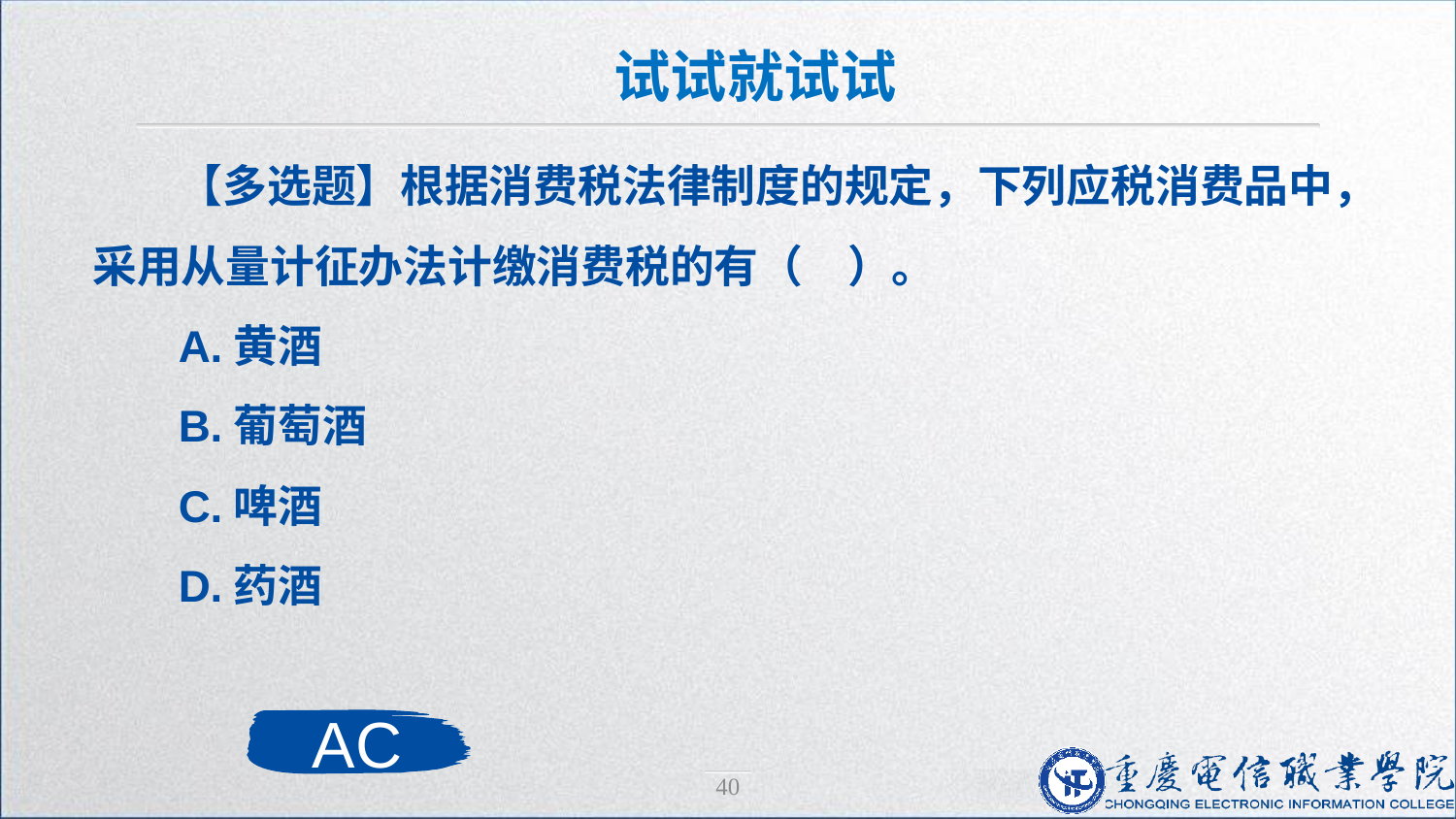

试试就试试
【多选题】根据消费税法律制度的规定，下列应税消费品中，采用从量计征办法计缴消费税的有（　）。
A.黄酒
B.葡萄酒
C.啤酒
D.药酒

AC

40